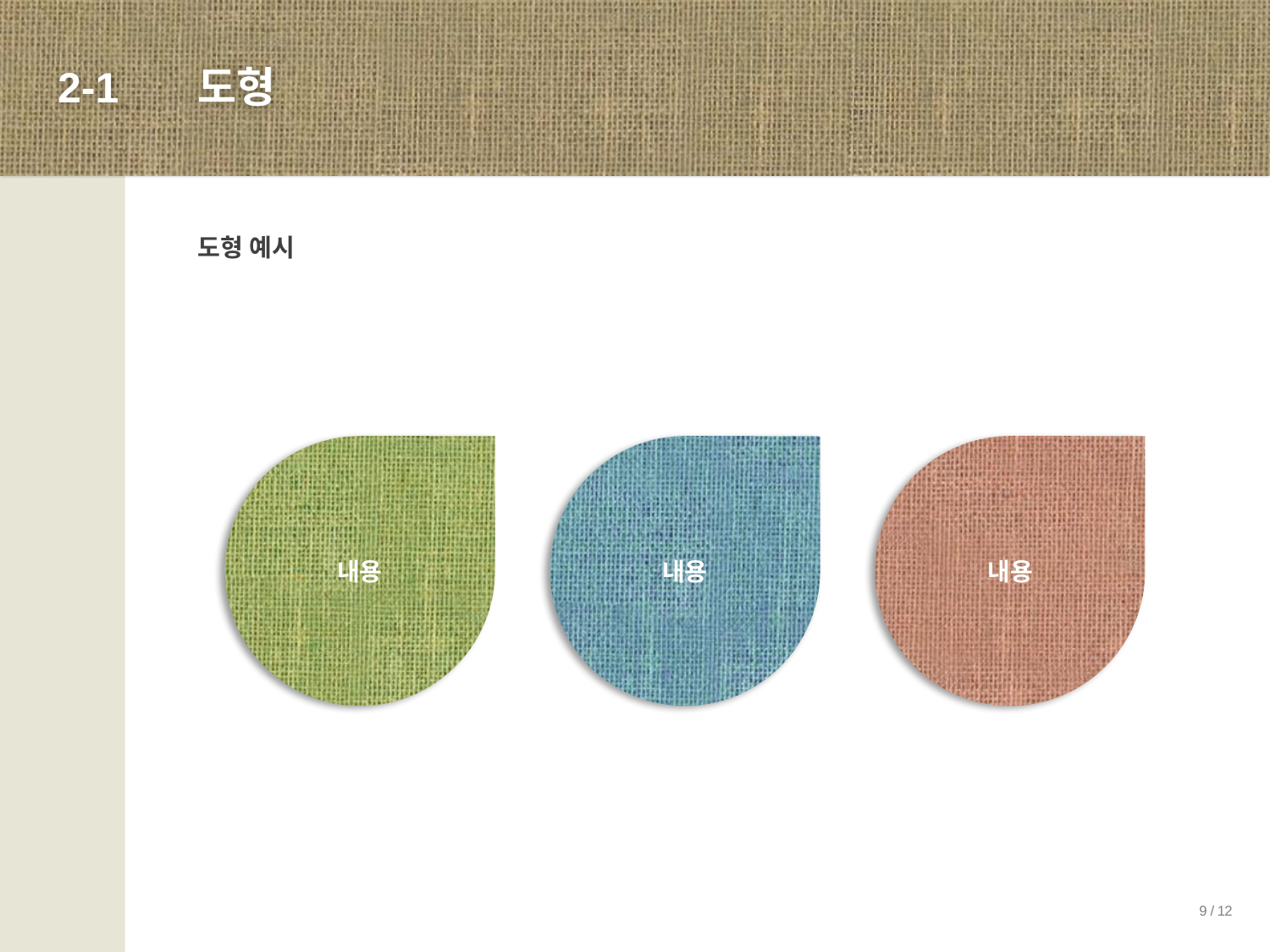

# 2-1
도형
도형 예시
내용
내용
내용
9 / 12